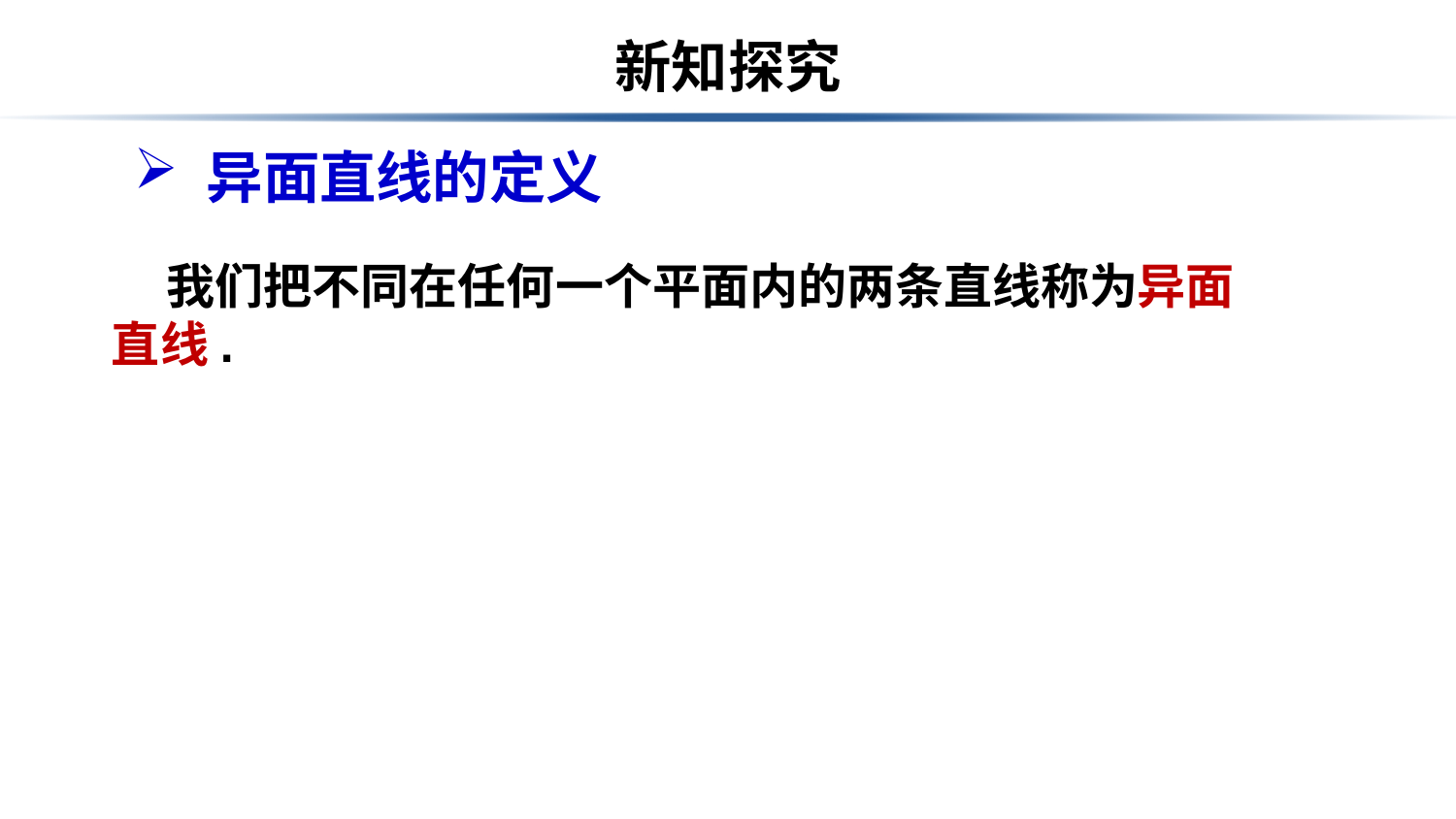

# 新知探究
异面直线的定义
    我们把不同在任何一个平面内的两条直线称为异面直线.